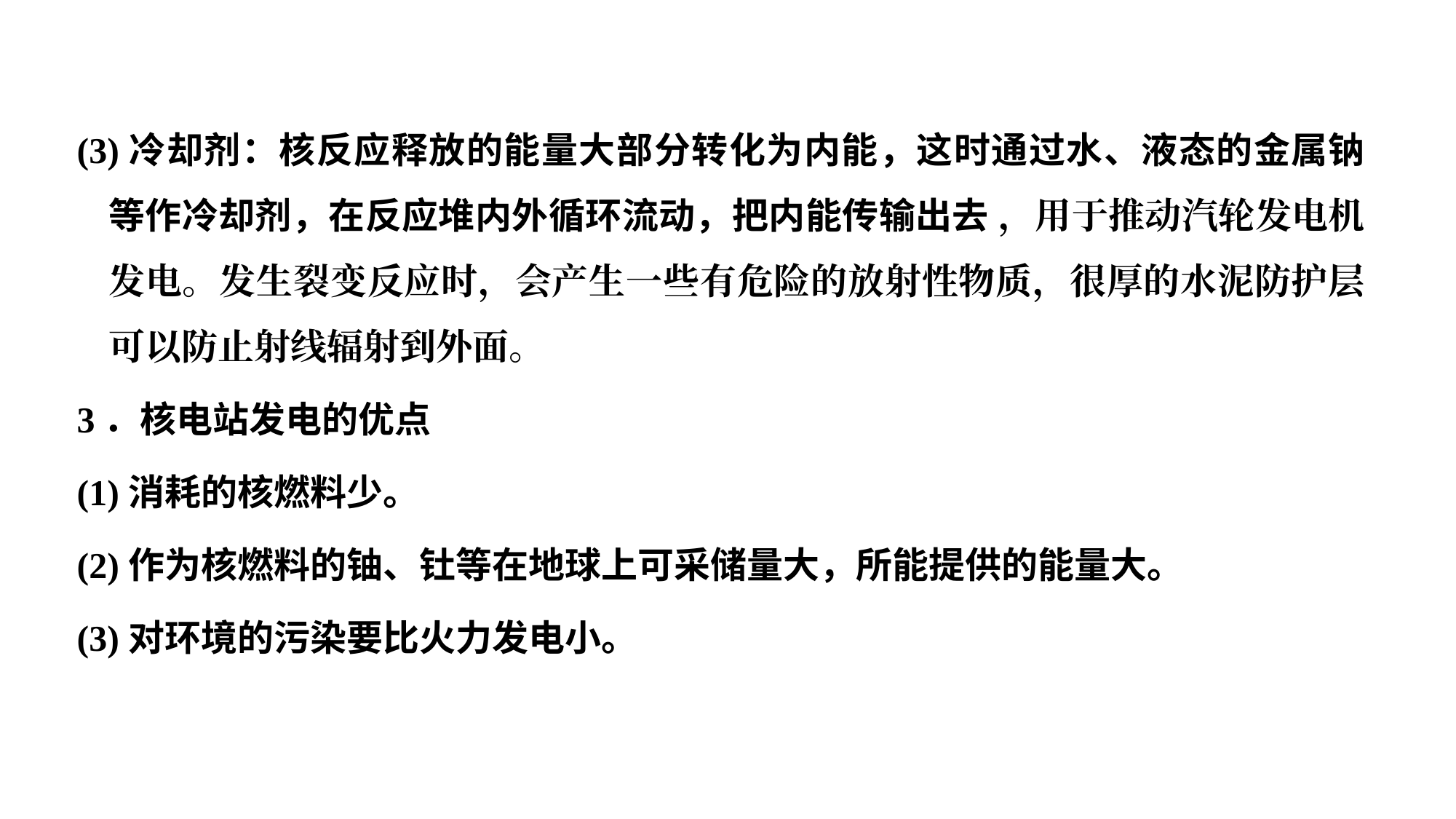

(3)冷却剂：核反应释放的能量大部分转化为内能，这时通过水、液态的金属钠等作冷却剂，在反应堆内外循环流动，把内能传输出去 ，用于推动汽轮发电机发电。发生裂变反应时，会产生一些有危险的放射性物质，很厚的水泥防护层可以防止射线辐射到外面。
3．核电站发电的优点
(1)消耗的核燃料少。
(2)作为核燃料的铀、钍等在地球上可采储量大，所能提供的能量大。
(3)对环境的污染要比火力发电小。